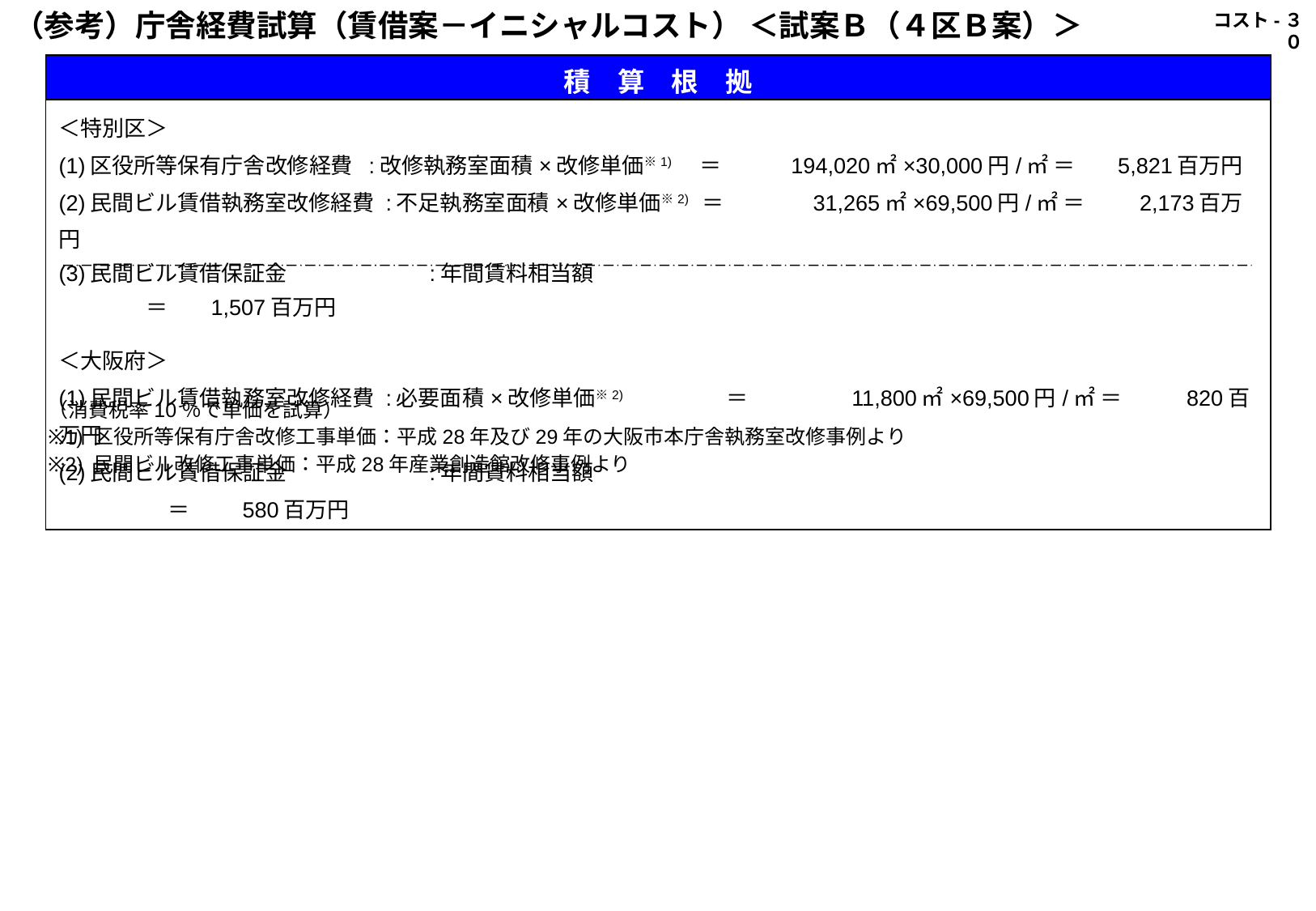

（参考）庁舎経費試算（賃借案－イニシャルコスト） ＜試案Ｂ（４区Ｂ案）＞
 コスト-３０
| 積　算　根　拠 |
| --- |
| ＜特別区＞ (1)区役所等保有庁舎改修経費 :改修執務室面積×改修単価※1)　　＝ 　　　　194,020㎡×30,000円/㎡ ＝　 5,821百万円 (2)民間ビル賃借執務室改修経費 :不足執務室面積×改修単価※2) ＝ 　　　 　31,265㎡×69,500円/㎡ ＝ 　　2,173百万円 (3)民間ビル賃借保証金 　　　　　　:年間賃料相当額　　　　　　　　　　　　　　　　　 　　 　　　　　　　　　　　　　　　　＝ 　 1,507百万円 ＜大阪府＞ (1)民間ビル賃借執務室改修経費 :必要面積×改修単価※2) 　　　　　　　＝ 　　　 　　11,800㎡×69,500円/㎡ ＝ 　 　820百万円 (2)民間ビル賃借保証金 　　　　　　:年間賃料相当額　　　　　　　　　　　　　　　　　　　　 　　　　　　　　　　　　　　　　＝ 　 580百万円 |

（消費税率10％で単価を試算）
※1) 区役所等保有庁舎改修工事単価：平成28年及び29年の大阪市本庁舎執務室改修事例より
※2) 民間ビル改修工事単価：平成28年産業創造館改修事例より